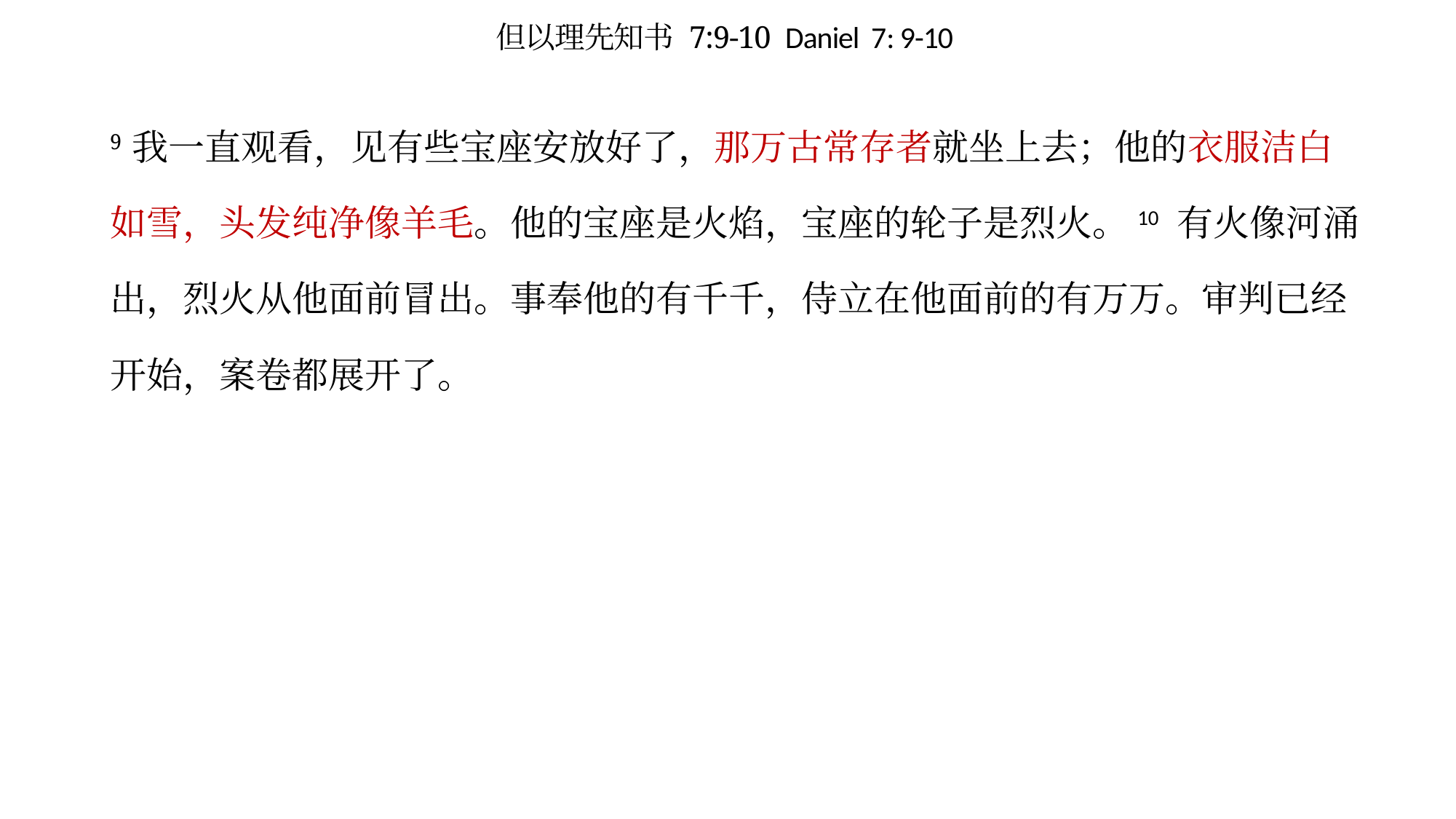

# 但以理先知书 7:9-10  Daniel  7: 9-10
9 我一直观看，见有些宝座安放好了，那万古常存者就坐上去；他的衣服洁白如雪，头发纯净像羊毛。他的宝座是火焰，宝座的轮子是烈火。10 有火像河涌出，烈火从他面前冒出。事奉他的有千千，侍立在他面前的有万万。审判已经开始，案卷都展开了。